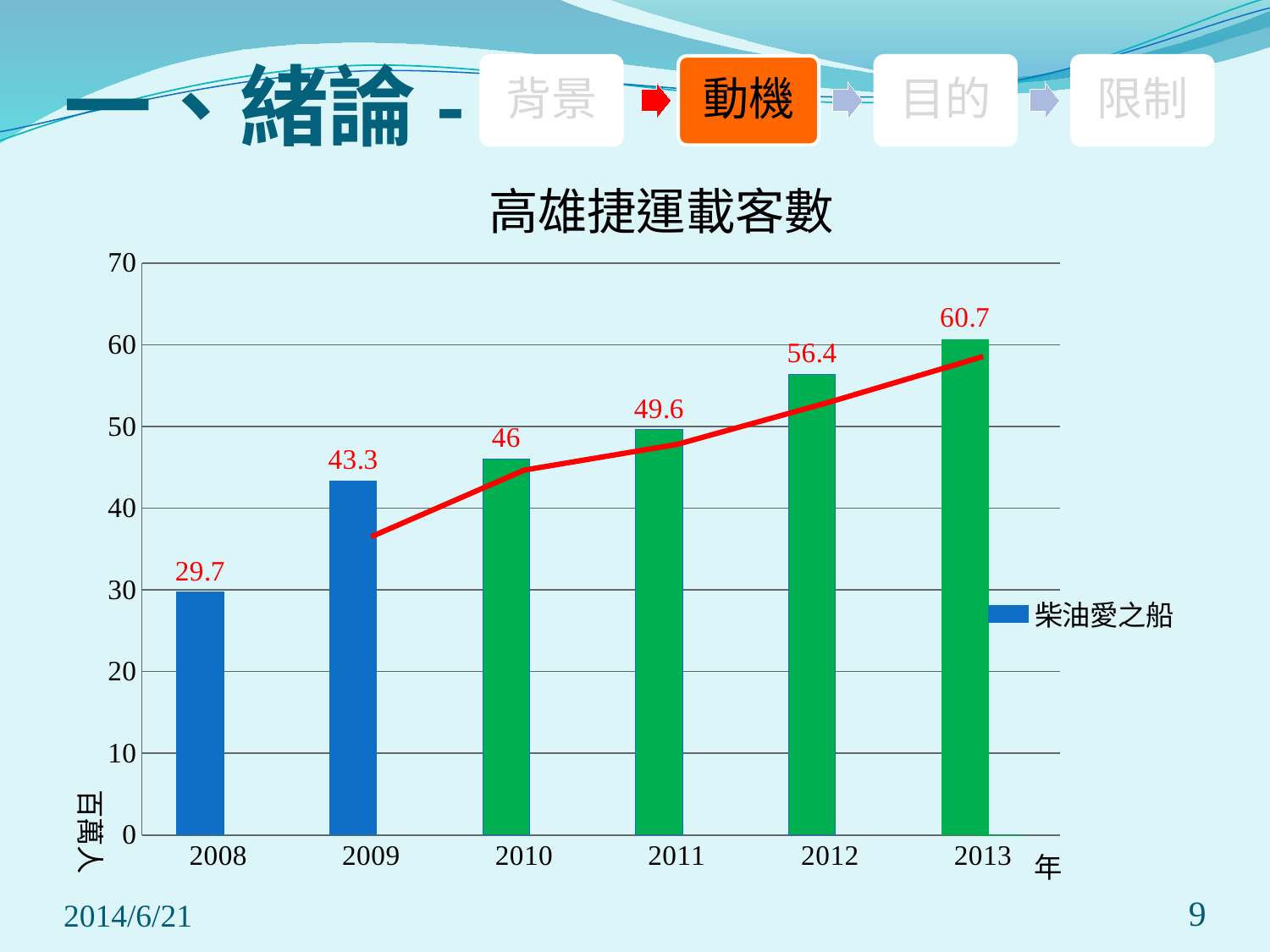

# 一、緒論-
背景
動機
目的
限制

高雄捷運載客數

### Chart

| Category | 柴油愛之船 | 太陽能愛之船 |
|---|---|---|
| 2008 | 29.7 | None |
| 2009 | 43.3 | None |
| 2010 | 46.0 | None |
| 2011 | 49.6 | None |
| 2012 | 56.4 | None |
| 2013 | 60.7 | 0.001 |
2014/6/21
9